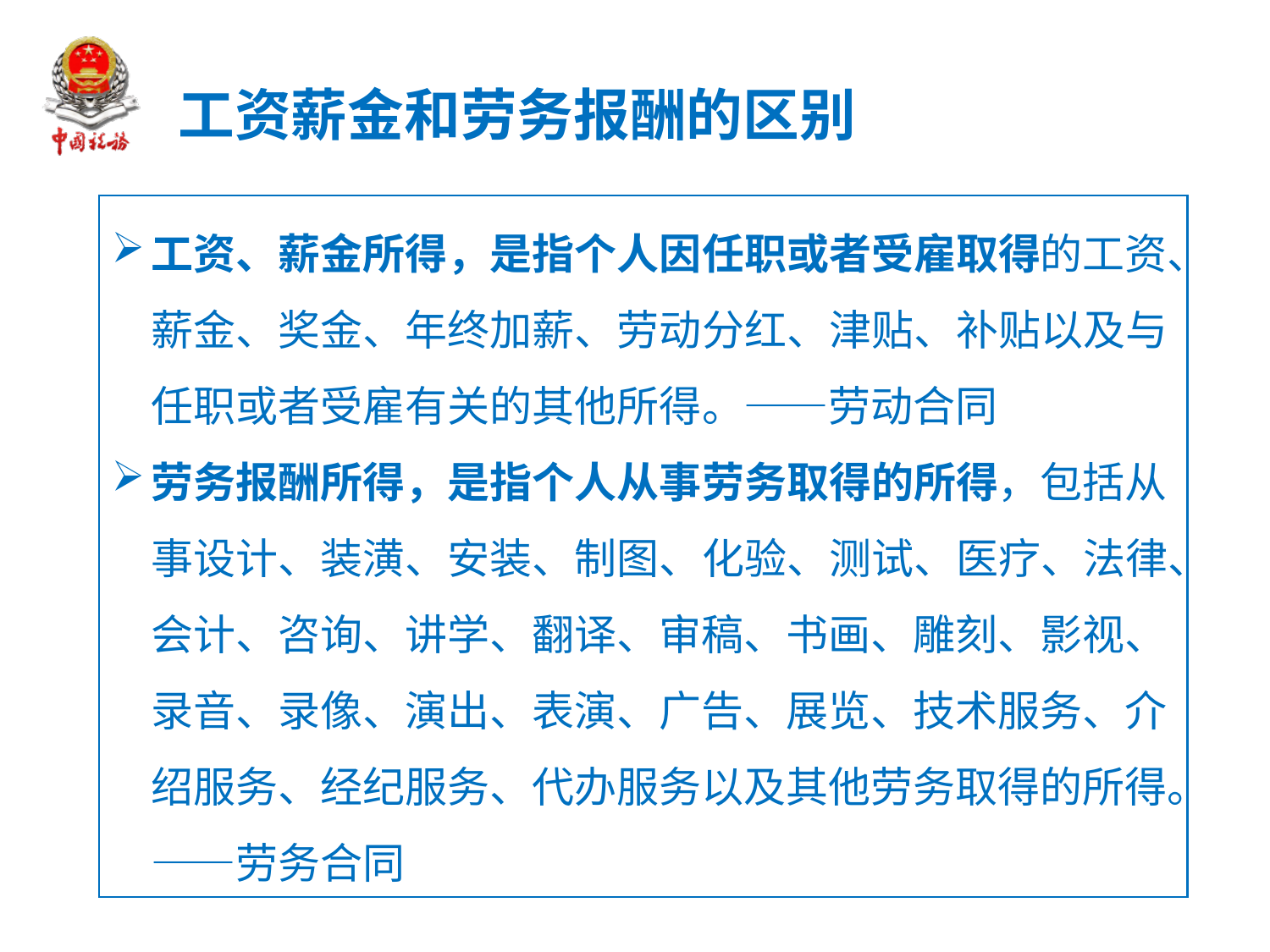

工资薪金和劳务报酬的区别

工资、薪金所得，是指个人因任职或者受雇取得的工资、薪金、奖金、年终加薪、劳动分红、津贴、补贴以及与任职或者受雇有关的其他所得。——劳动合同
劳务报酬所得，是指个人从事劳务取得的所得，包括从事设计、装潢、安装、制图、化验、测试、医疗、法律、会计、咨询、讲学、翻译、审稿、书画、雕刻、影视、录音、录像、演出、表演、广告、展览、技术服务、介绍服务、经纪服务、代办服务以及其他劳务取得的所得。——劳务合同